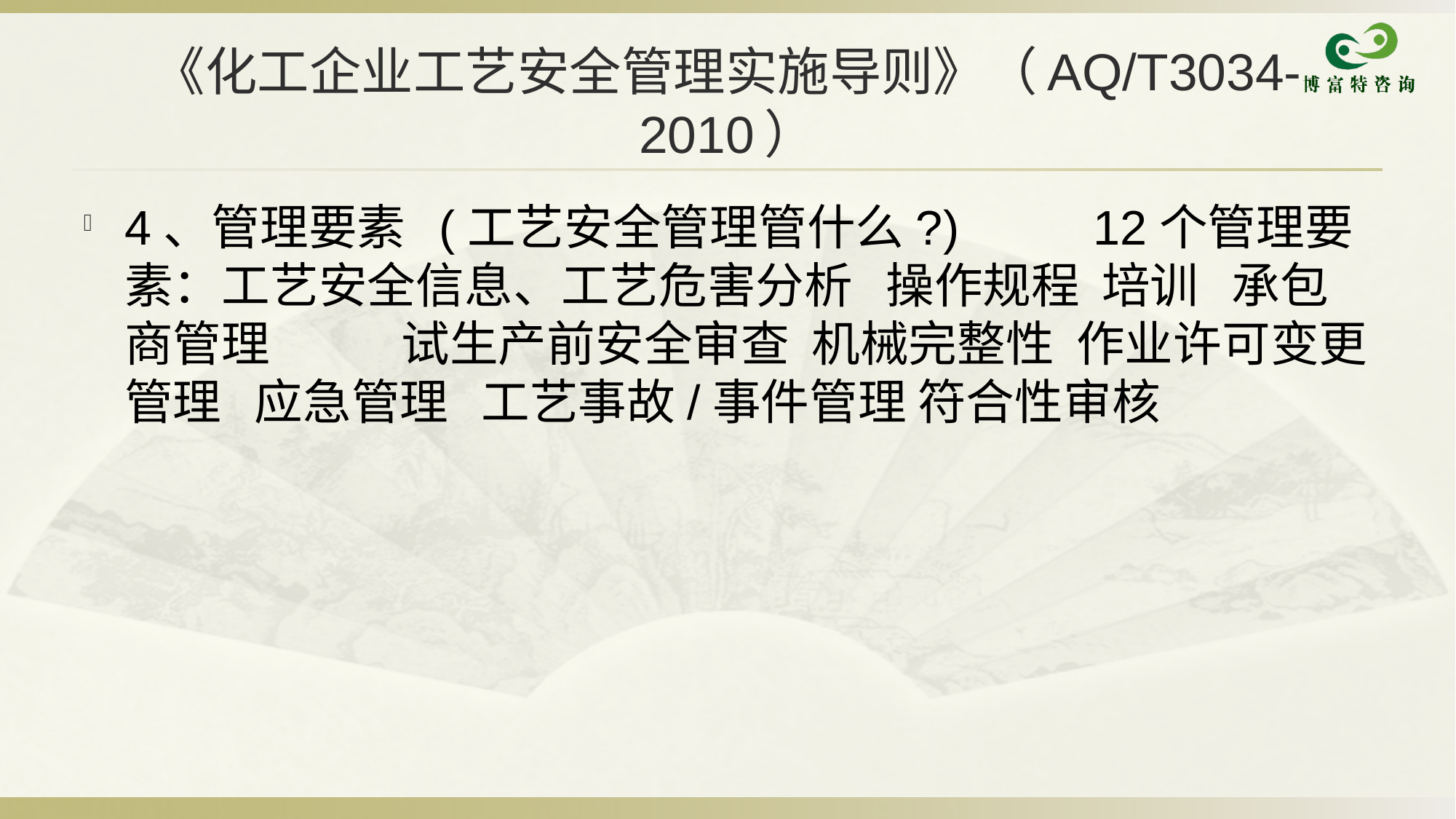

# 《化工企业工艺安全管理实施导则》（AQ/T3034-2010）
4、管理要素  (工艺安全管理管什么?)          12个管理要素：工艺安全信息、工艺危害分析   操作规程  培训   承包商管理            试生产前安全审查  机械完整性  作业许可变更管理   应急管理   工艺事故/事件管理 符合性审核